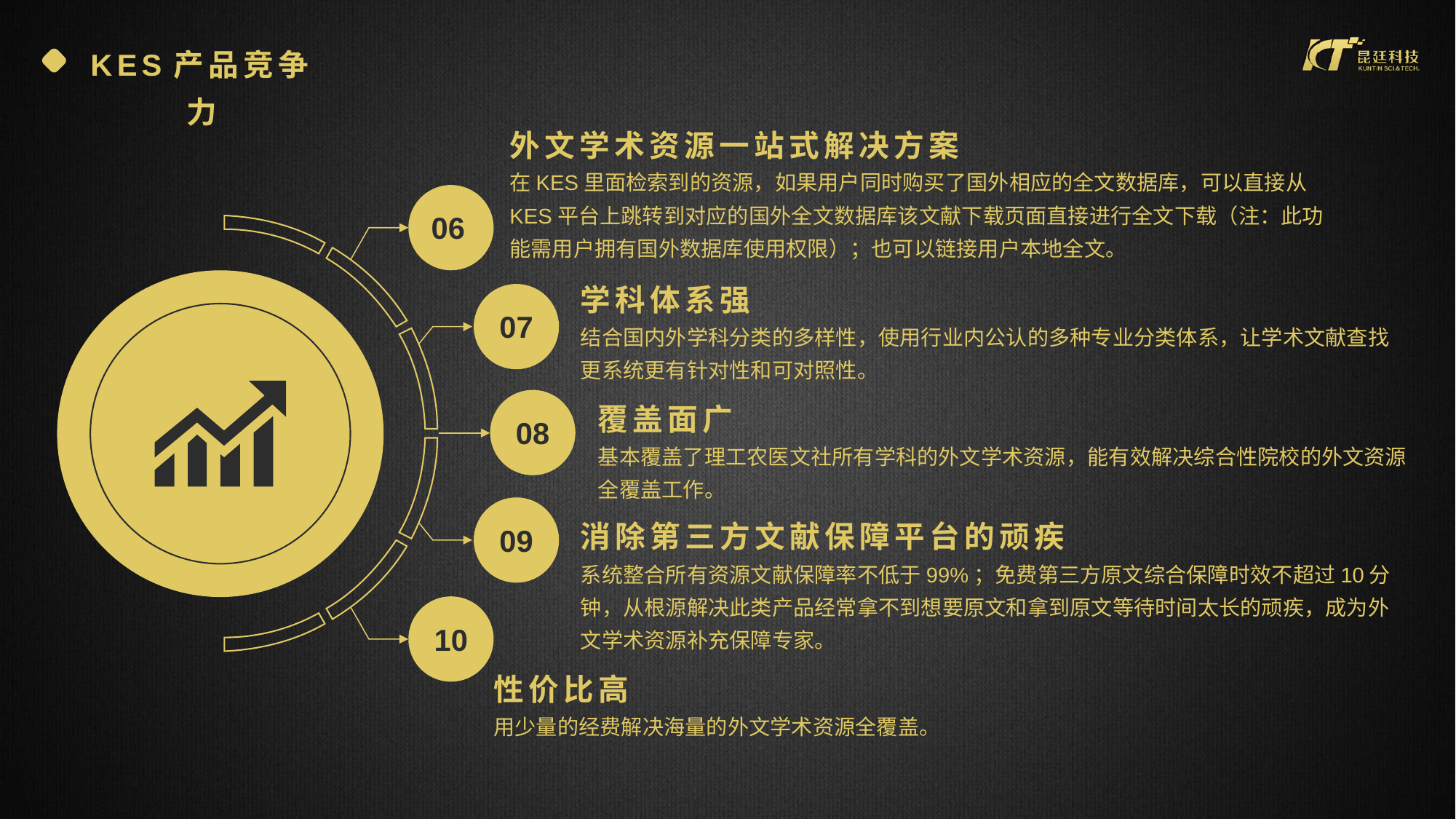

KES产品竞争力

外文学术资源一站式解决方案
在KES里面检索到的资源，如果用户同时购买了国外相应的全文数据库，可以直接从KES平台上跳转到对应的国外全文数据库该文献下载页面直接进行全文下载（注：此功能需用户拥有国外数据库使用权限）；也可以链接用户本地全文。

06

学科体系强
结合国内外学科分类的多样性，使用行业内公认的多种专业分类体系，让学术文献查找更系统更有针对性和可对照性。

07

08
覆盖面广
基本覆盖了理工农医文社所有学科的外文学术资源，能有效解决综合性院校的外文资源全覆盖工作。

09
消除第三方文献保障平台的顽疾
系统整合所有资源文献保障率不低于99%；免费第三方原文综合保障时效不超过10分钟，从根源解决此类产品经常拿不到想要原文和拿到原文等待时间太长的顽疾，成为外文学术资源补充保障专家。

10

性价比高
用少量的经费解决海量的外文学术资源全覆盖。